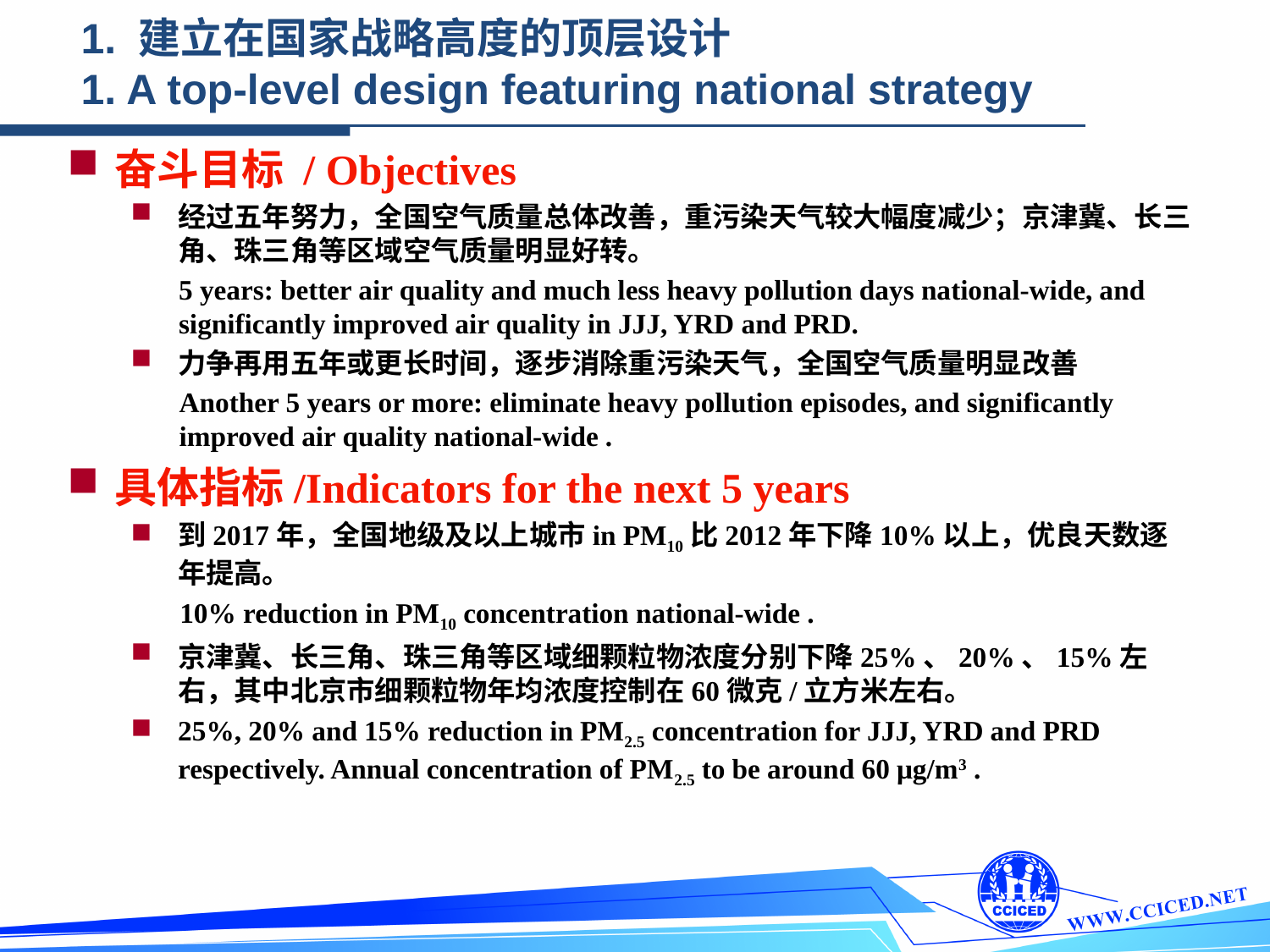

1. 建立在国家战略高度的顶层设计
1. A top-level design featuring national strategy
奋斗目标 / Objectives
经过五年努力，全国空气质量总体改善，重污染天气较大幅度减少；京津冀、长三角、珠三角等区域空气质量明显好转。
5 years: better air quality and much less heavy pollution days national-wide, and significantly improved air quality in JJJ, YRD and PRD.
力争再用五年或更长时间，逐步消除重污染天气，全国空气质量明显改善
Another 5 years or more: eliminate heavy pollution episodes, and significantly improved air quality national-wide .
具体指标/Indicators for the next 5 years
到2017年，全国地级及以上城市in PM10比2012年下降10%以上，优良天数逐年提高。
10% reduction in PM10 concentration national-wide .
京津冀、长三角、珠三角等区域细颗粒物浓度分别下降25%、20%、15%左右，其中北京市细颗粒物年均浓度控制在60微克/立方米左右。
25%, 20% and 15% reduction in PM2.5 concentration for JJJ, YRD and PRD respectively. Annual concentration of PM2.5 to be around 60 μg/m3 .